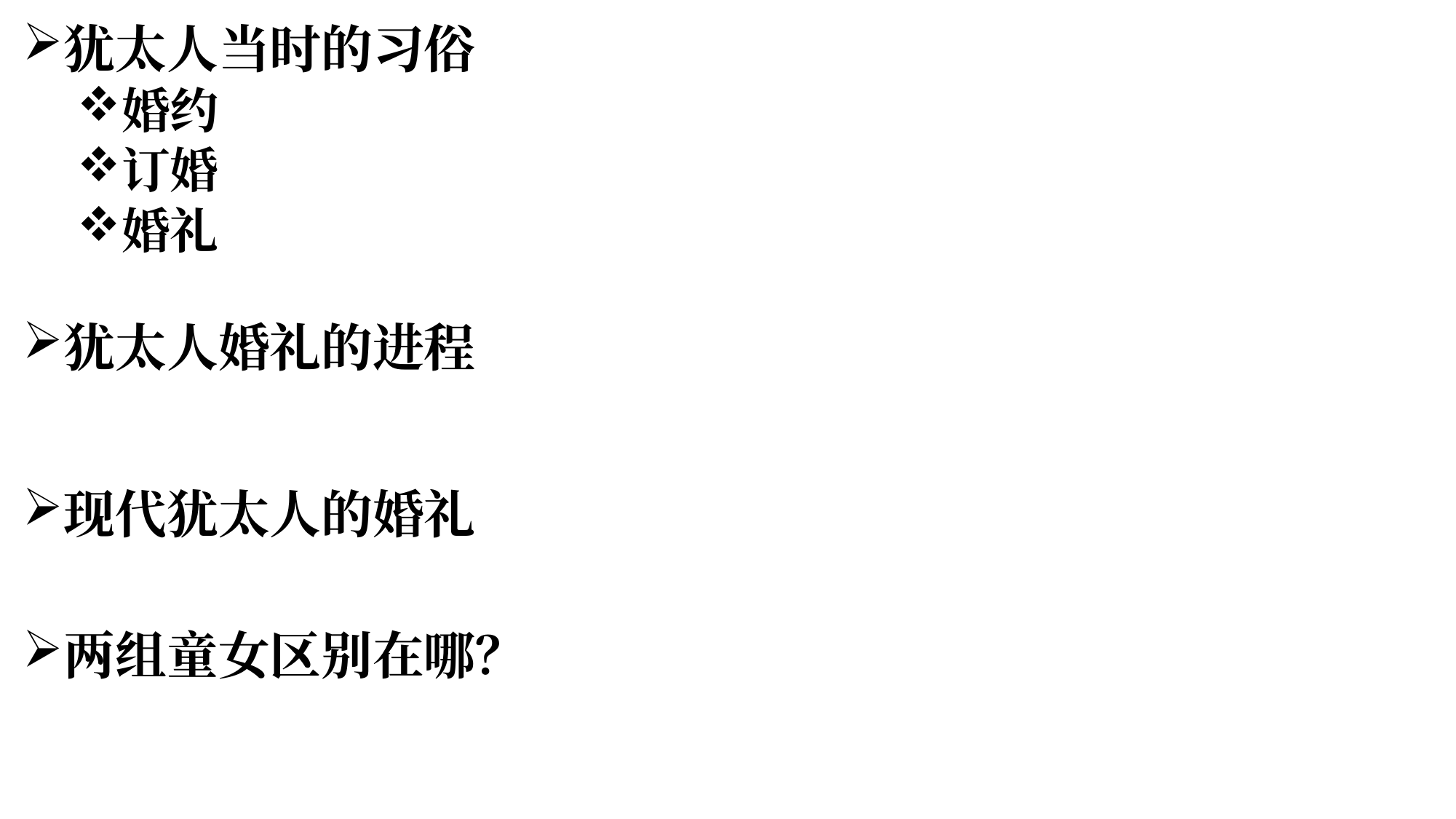

犹太人当时的习俗
婚约
订婚
婚礼

犹太人婚礼的进程

现代犹太人的婚礼

两组童女区别在哪？